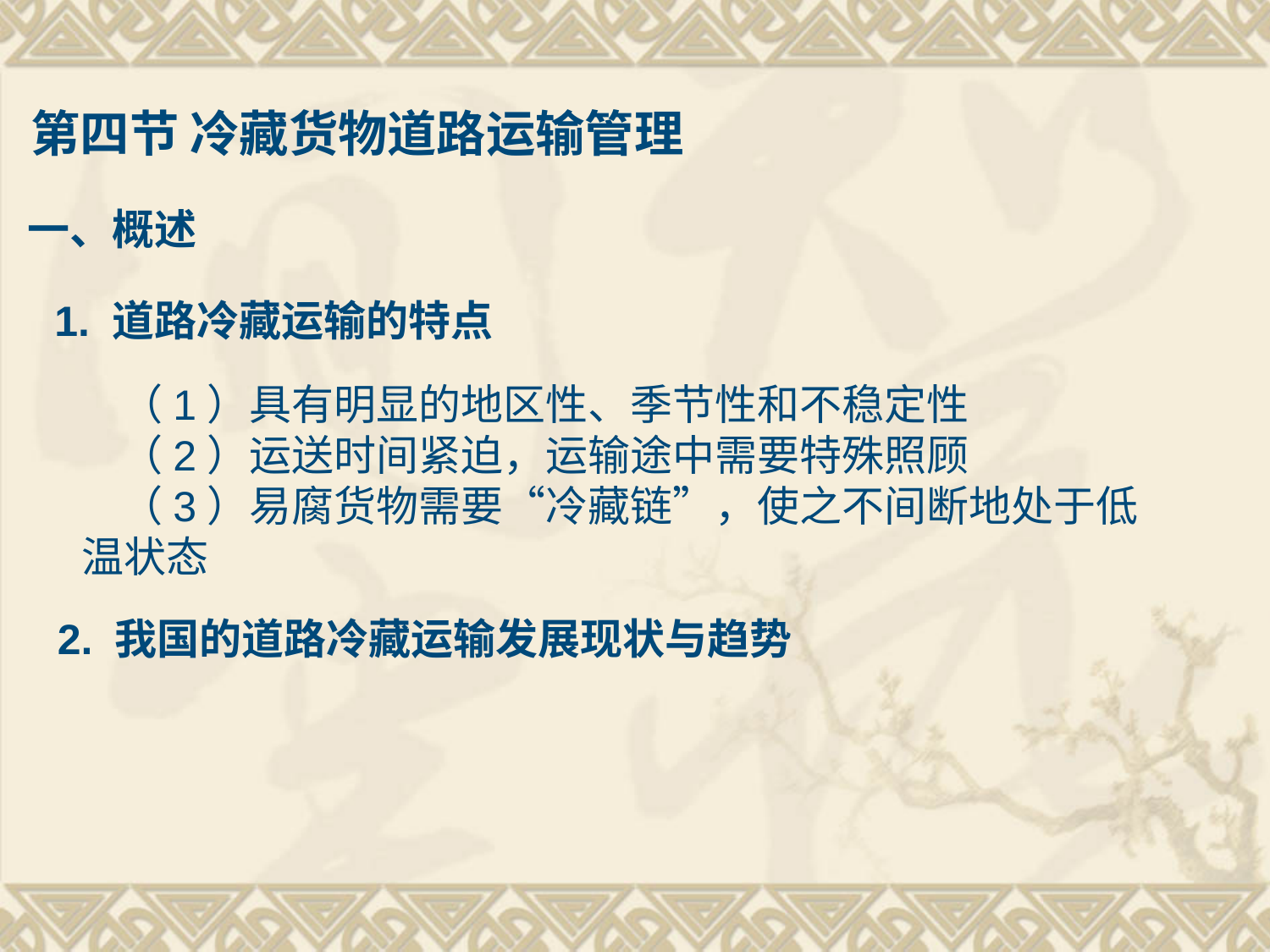

第四节 冷藏货物道路运输管理
一、概述
1. 道路冷藏运输的特点
   （1）具有明显的地区性、季节性和不稳定性
   （2）运送时间紧迫，运输途中需要特殊照顾
   （3）易腐货物需要“冷藏链”，使之不间断地处于低温状态

2. 我国的道路冷藏运输发展现状与趋势